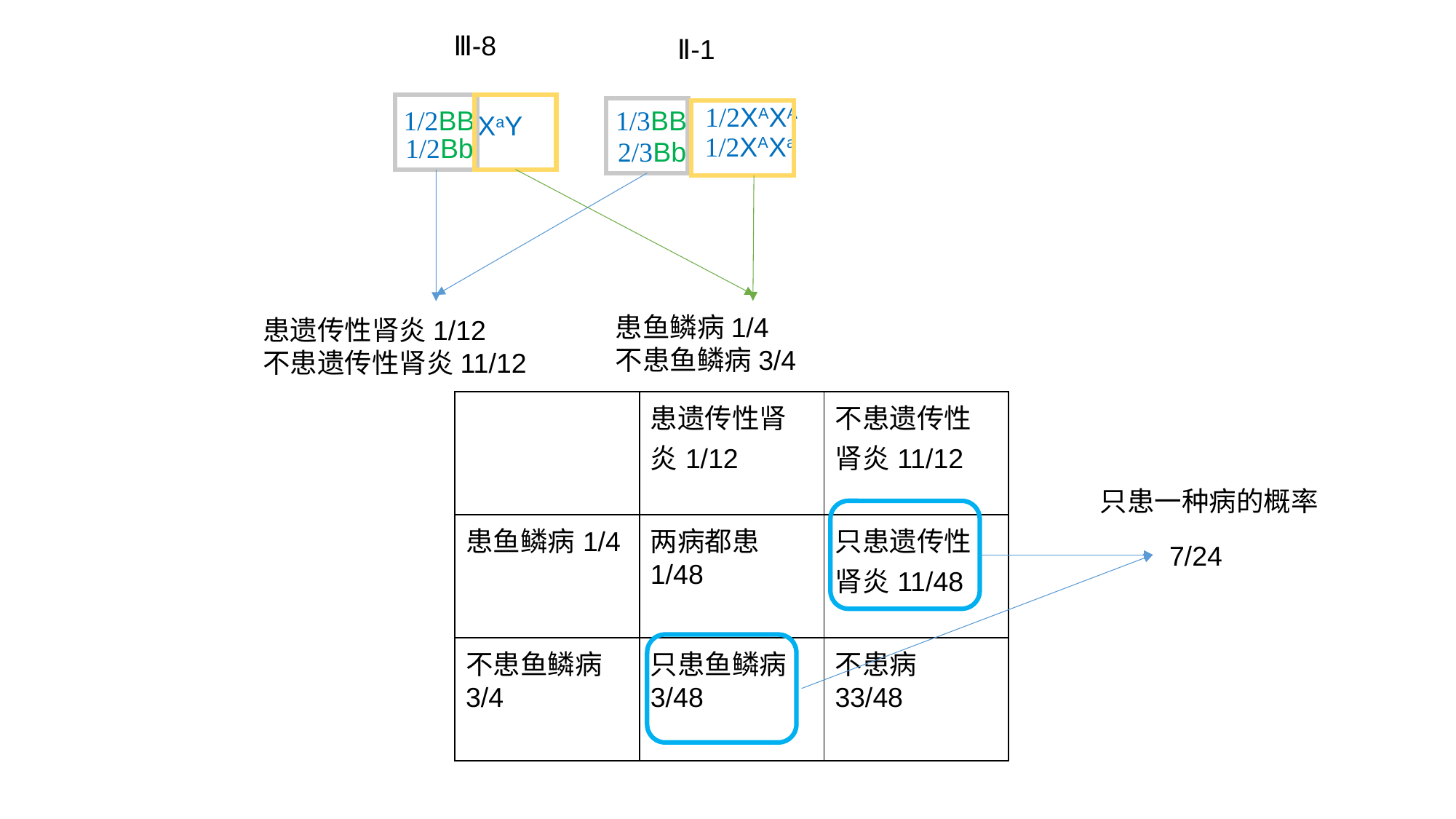

Ⅲ-8
Ⅱ-1

1/2XAXA
1/2BB

1/3BB

XaY
1/2XAXa
1/2Bb
2/3Bb
患鱼鳞病1/4
不患鱼鳞病3/4
患遗传性肾炎1/12
不患遗传性肾炎11/12
|  | 患遗传性肾炎1/12 | 不患遗传性肾炎11/12 |
| --- | --- | --- |
| 患鱼鳞病1/4 | 两病都患 1/48 | 只患遗传性肾炎11/48 |
| 不患鱼鳞病3/4 | 只患鱼鳞病 3/48 | 不患病 33/48 |
只患一种病的概率

7/24